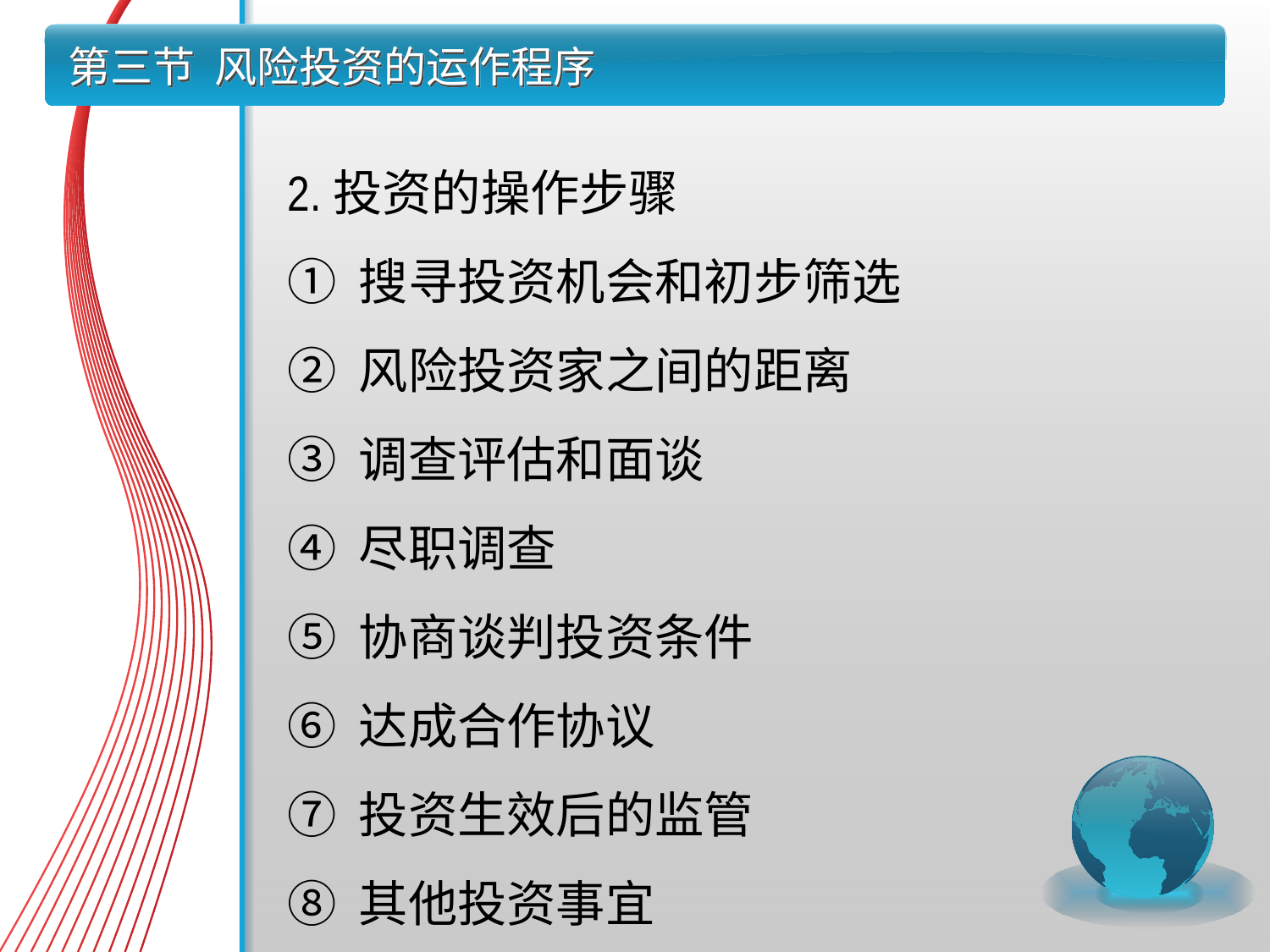

# 第三节  风险投资的运作程序
2.投资的操作步骤
搜寻投资机会和初步筛选
风险投资家之间的距离
调查评估和面谈
尽职调查
协商谈判投资条件
达成合作协议
投资生效后的监管
其他投资事宜